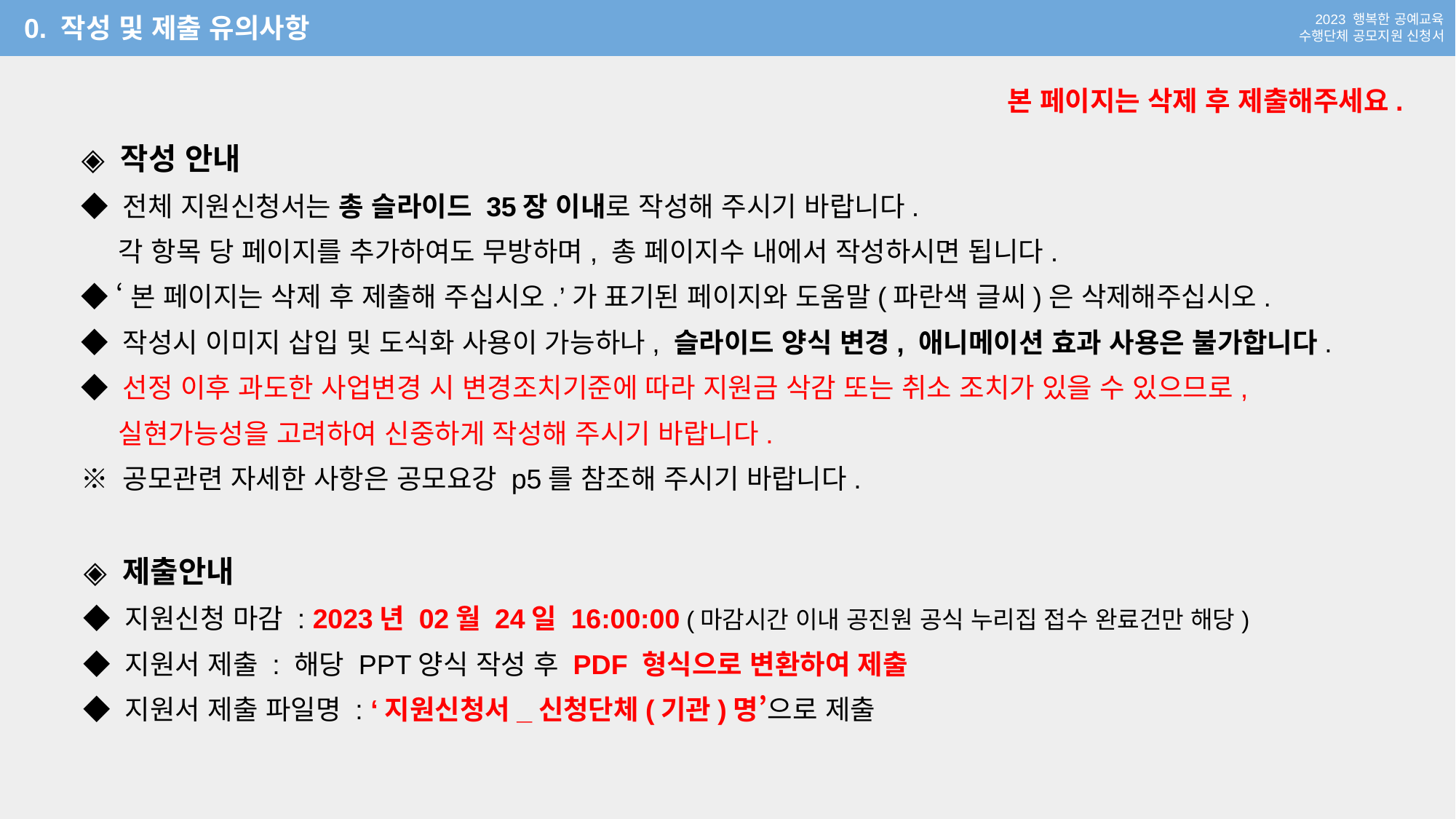

0. 작성 및 제출 유의사항
본 페이지는 삭제 후 제출해주세요.
◈ 작성 안내
◆ 전체 지원신청서는 총 슬라이드 35장 이내로 작성해 주시기 바랍니다.
    각 항목 당 페이지를 추가하여도 무방하며, 총 페이지수 내에서 작성하시면 됩니다.
◆ ‘본 페이지는 삭제 후 제출해 주십시오.’가 표기된 페이지와 도움말(파란색 글씨)은 삭제해주십시오.
◆ 작성시 이미지 삽입 및 도식화 사용이 가능하나, 슬라이드 양식 변경, 애니메이션 효과 사용은 불가합니다.
◆ 선정 이후 과도한 사업변경 시 변경조치기준에 따라 지원금 삭감 또는 취소 조치가 있을 수 있으므로,
    실현가능성을 고려하여 신중하게 작성해 주시기 바랍니다.
※ 공모관련 자세한 사항은 공모요강 p5를 참조해 주시기 바랍니다.
◈ 제출안내
◆ 지원신청 마감 : 2023년 02월 24일 16:00:00 (마감시간 이내 공진원 공식 누리집 접수 완료건만 해당)
◆ 지원서 제출 : 해당 PPT양식 작성 후 PDF 형식으로 변환하여 제출
◆ 지원서 제출 파일명 : ‘지원신청서_신청단체(기관)명’으로 제출